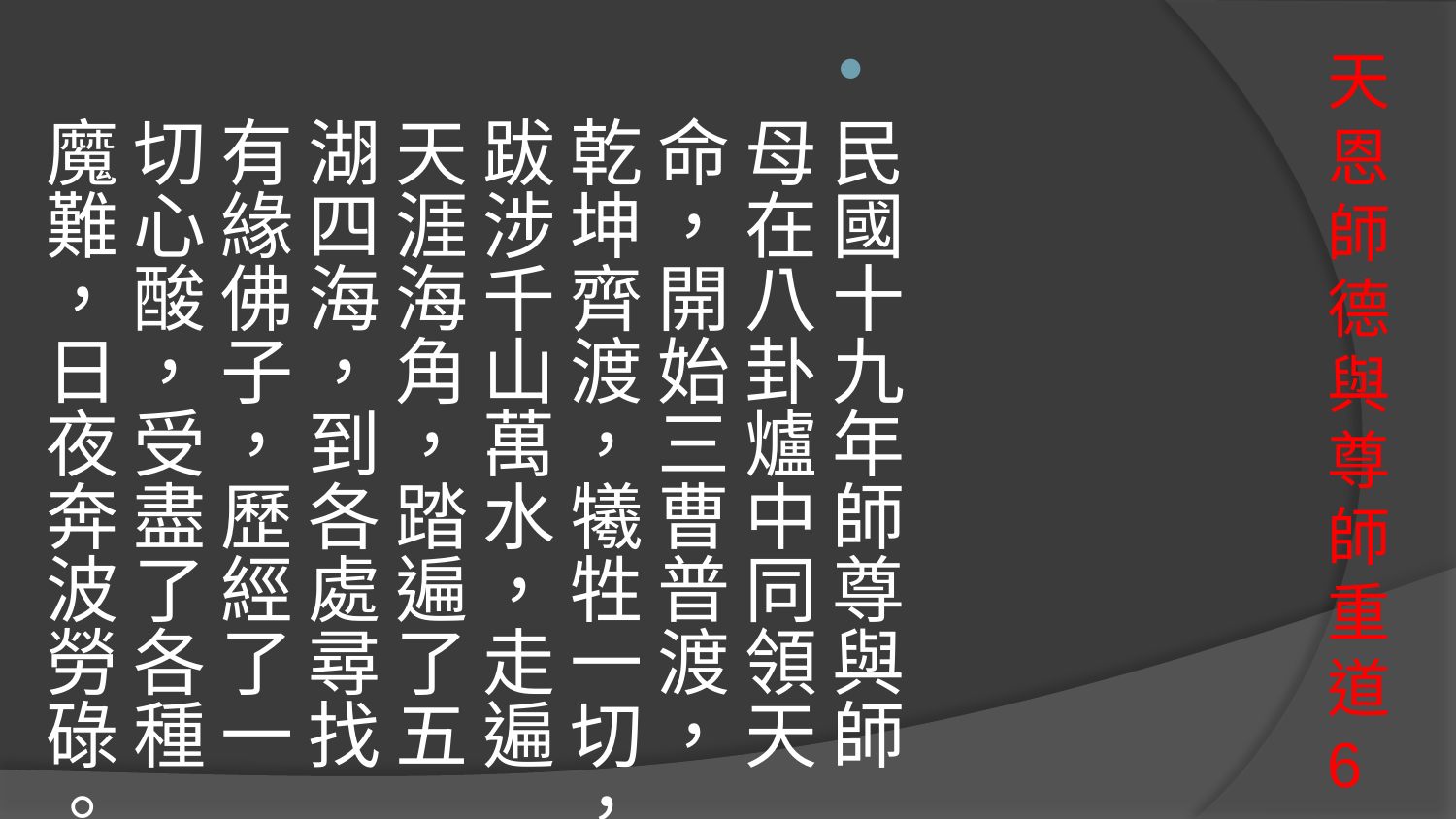

# 天恩師德與尊師重道 6
民國十九年師尊與師母在八卦爐中同領天命，開始三曹普渡，乾坤齊渡，犧牲一切，跋涉千山萬水，走遍天涯海角，踏遍了五湖四海，到各處尋找有緣佛子，歷經了一切心酸，受盡了各種魔難，日夜奔波勞碌。